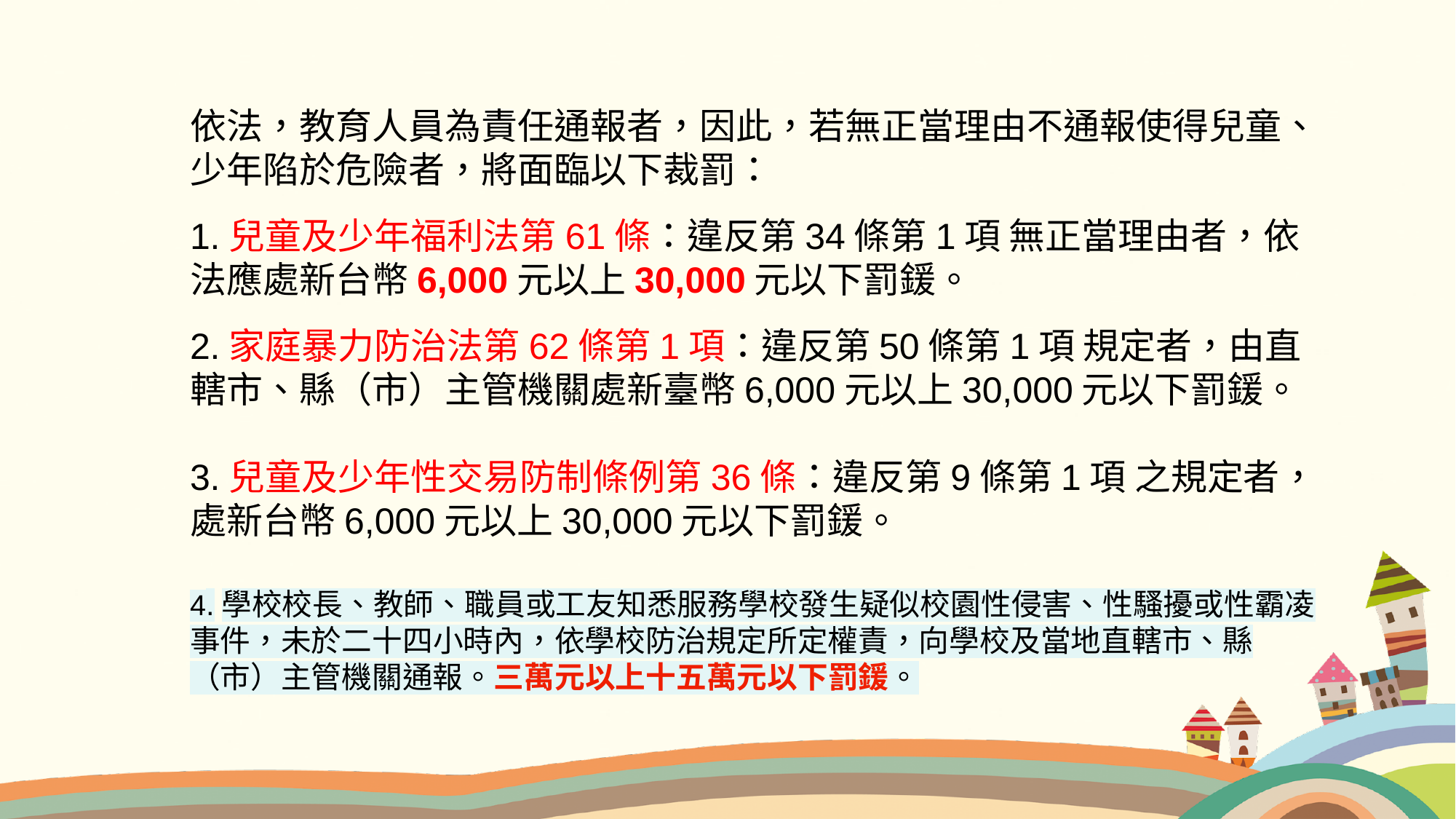

依法，教育人員為責任通報者，因此，若無正當理由不通報使得兒童、少年陷於危險者，將面臨以下裁罰：
1.兒童及少年福利法第61條：違反第34條第1項 無正當理由者，依法應處新台幣6,000元以上30,000元以下罰鍰。
2.家庭暴力防治法第62條第1項：違反第50條第1項 規定者，由直轄市、縣（市）主管機關處新臺幣6,000元以上30,000元以下罰鍰。
3.兒童及少年性交易防制條例第36條：違反第9條第1項 之規定者，處新台幣6,000元以上30,000元以下罰鍰。

4.學校校長、教師、職員或工友知悉服務學校發生疑似校園性侵害、性騷擾或性霸凌事件，未於二十四小時內，依學校防治規定所定權責，向學校及當地直轄市、縣（市）主管機關通報。三萬元以上十五萬元以下罰鍰。